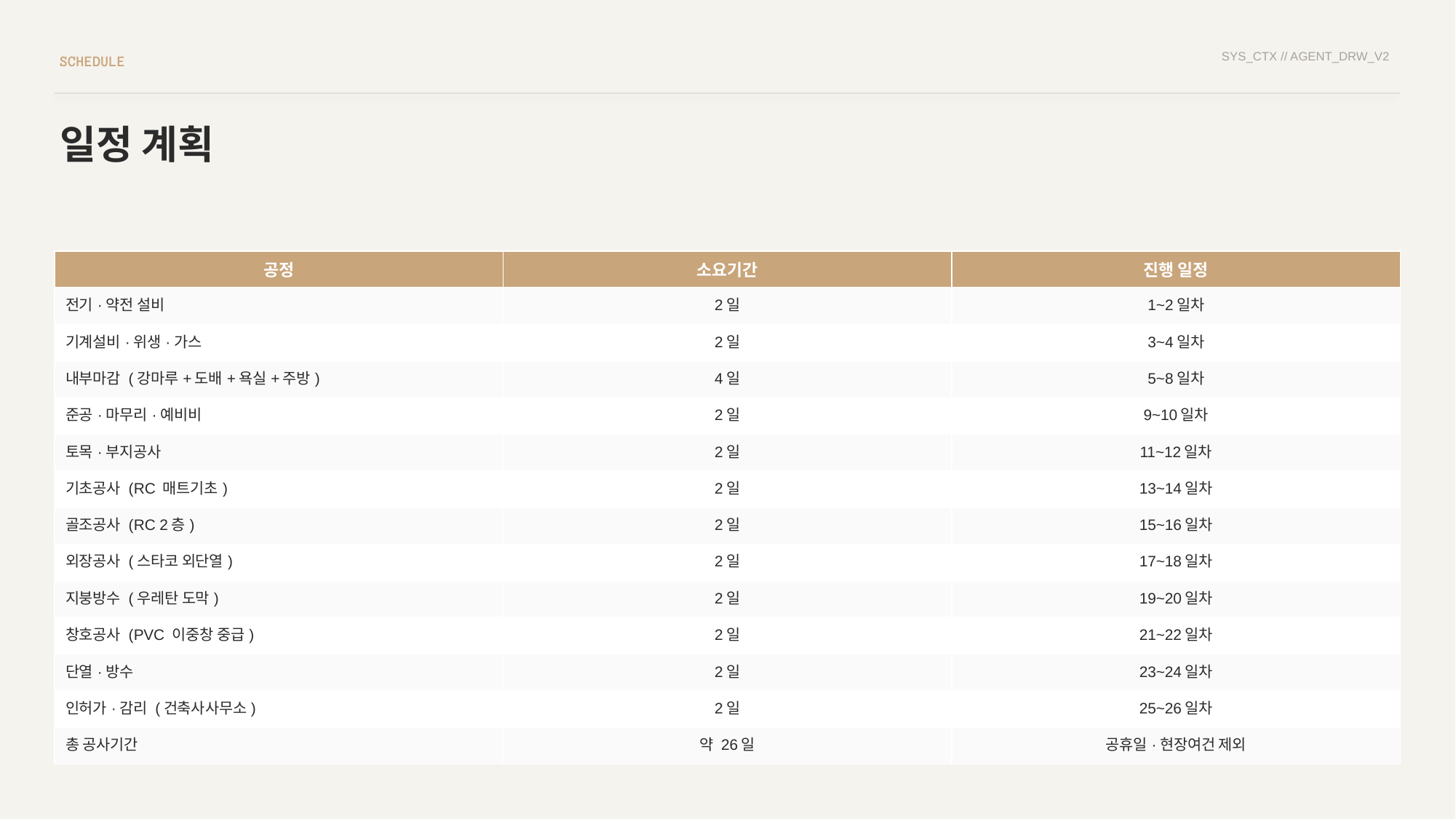

SYS_CTX // AGENT_DRW_V2
SCHEDULE

일정 계획
| 공정 | 소요기간 | 진행 일정 |
| --- | --- | --- |
| 전기·약전 설비 | 2일 | 1~2일차 |
| 기계설비·위생·가스 | 2일 | 3~4일차 |
| 내부마감 (강마루+도배+욕실+주방) | 4일 | 5~8일차 |
| 준공·마무리·예비비 | 2일 | 9~10일차 |
| 토목·부지공사 | 2일 | 11~12일차 |
| 기초공사 (RC 매트기초) | 2일 | 13~14일차 |
| 골조공사 (RC 2층) | 2일 | 15~16일차 |
| 외장공사 (스타코 외단열) | 2일 | 17~18일차 |
| 지붕방수 (우레탄 도막) | 2일 | 19~20일차 |
| 창호공사 (PVC 이중창 중급) | 2일 | 21~22일차 |
| 단열·방수 | 2일 | 23~24일차 |
| 인허가·감리 (건축사사무소) | 2일 | 25~26일차 |
| 총 공사기간 | 약 26일 | 공휴일·현장여건 제외 |